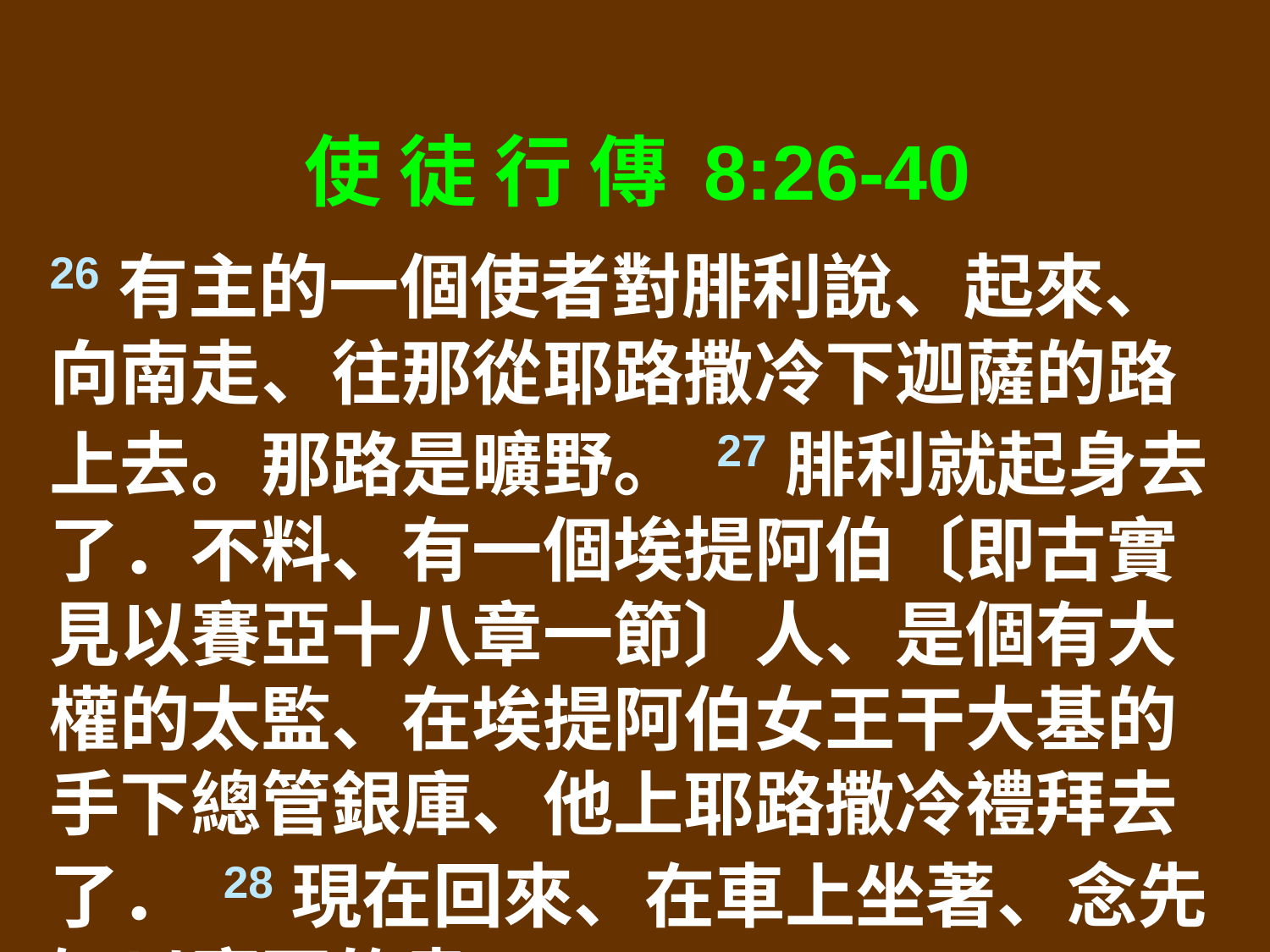

使 徒 行 傳 8:26-40
26有主的一個使者對腓利說、起來、向南走、往那從耶路撒冷下迦薩的路上去。那路是曠野。 27腓利就起身去了．不料、有一個埃提阿伯〔即古實見以賽亞十八章一節〕人、是個有大權的太監、在埃提阿伯女王干大基的手下總管銀庫、他上耶路撒冷禮拜去了． 28現在回來、在車上坐著、念先知以賽亞的書。